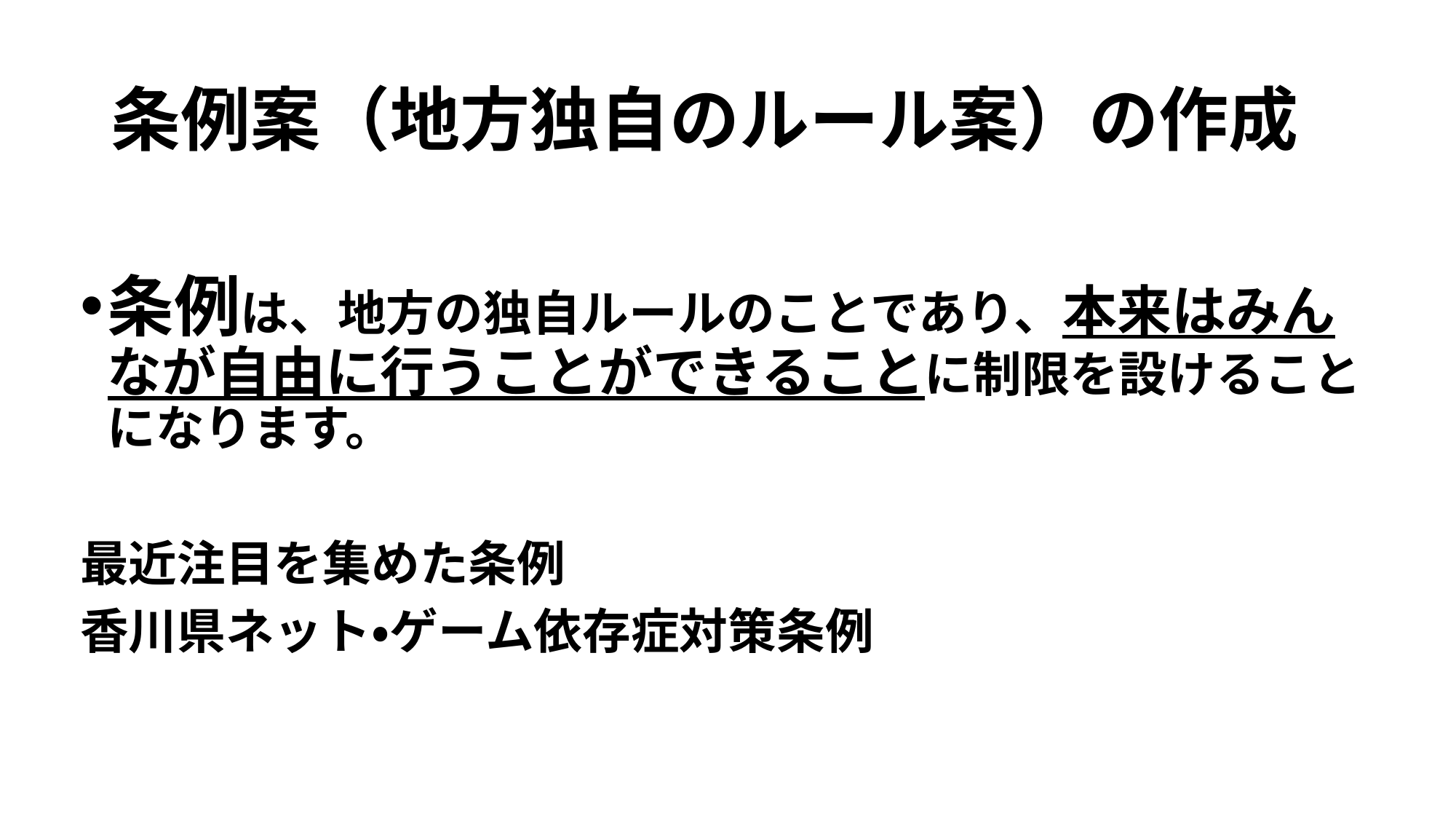

# 条例案（地方独自のルール案）の作成
条例は、地方の独自ルールのことであり、本来はみんなが自由に行うことができることに制限を設けることになります。

最近注目を集めた条例
香川県ネット・ゲーム依存症対策条例